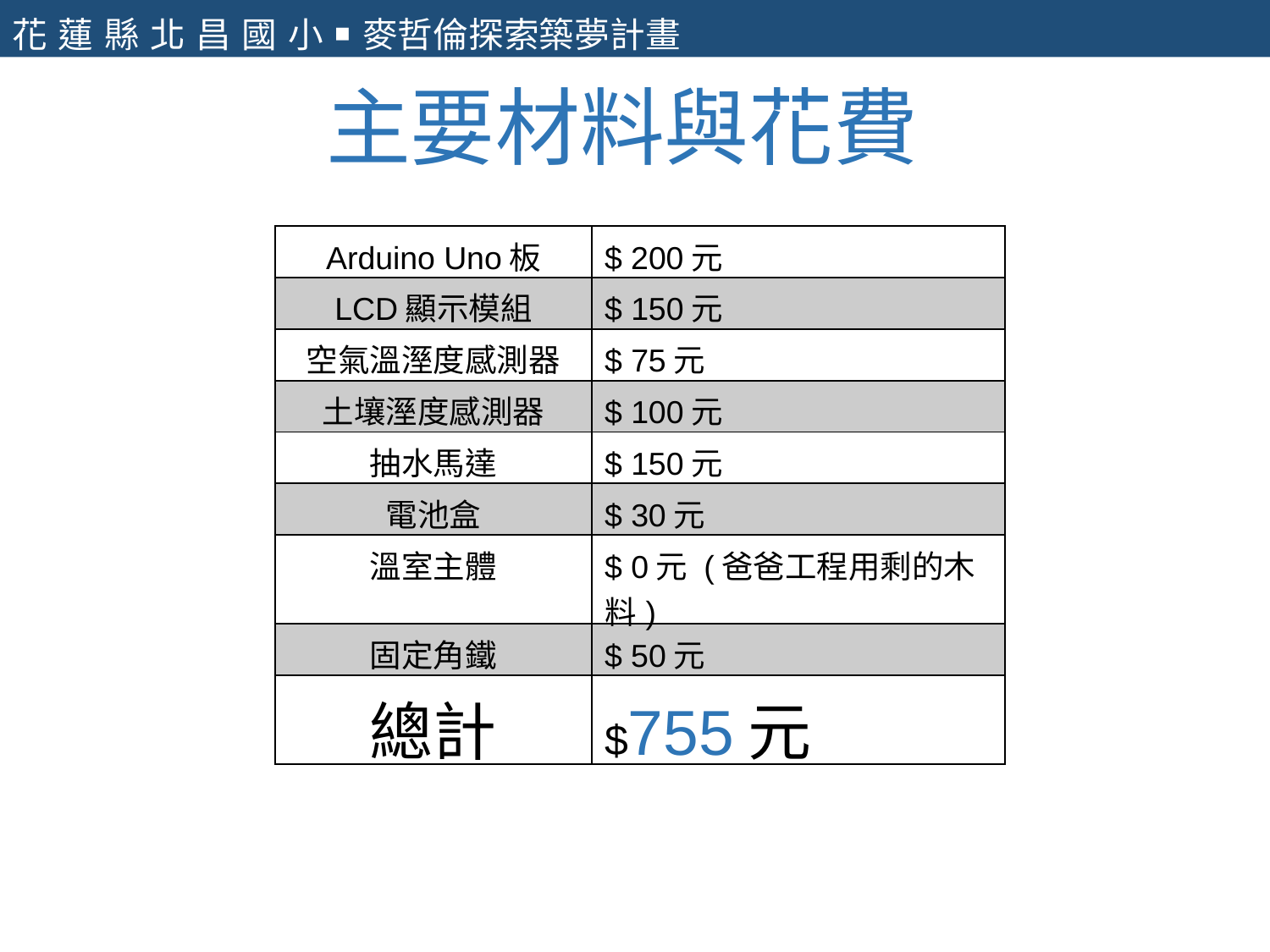

花蓮縣北昌國小￭麥哲倫探索築夢計畫
主要材料與花費

| Arduino Uno板 | $ 200元 |
| --- | --- |
| LCD顯示模組 | $ 150元 |
| 空氣溫溼度感測器 | $ 75元 |
| 土壤溼度感測器 | $ 100元 |
| 抽水馬達 | $ 150元 |
| 電池盒 | $ 30元 |
| 溫室主體 | $ 0元 (爸爸工程用剩的木料) |
| 固定角鐵 | $ 50元 |
| 總計 | $755元 |